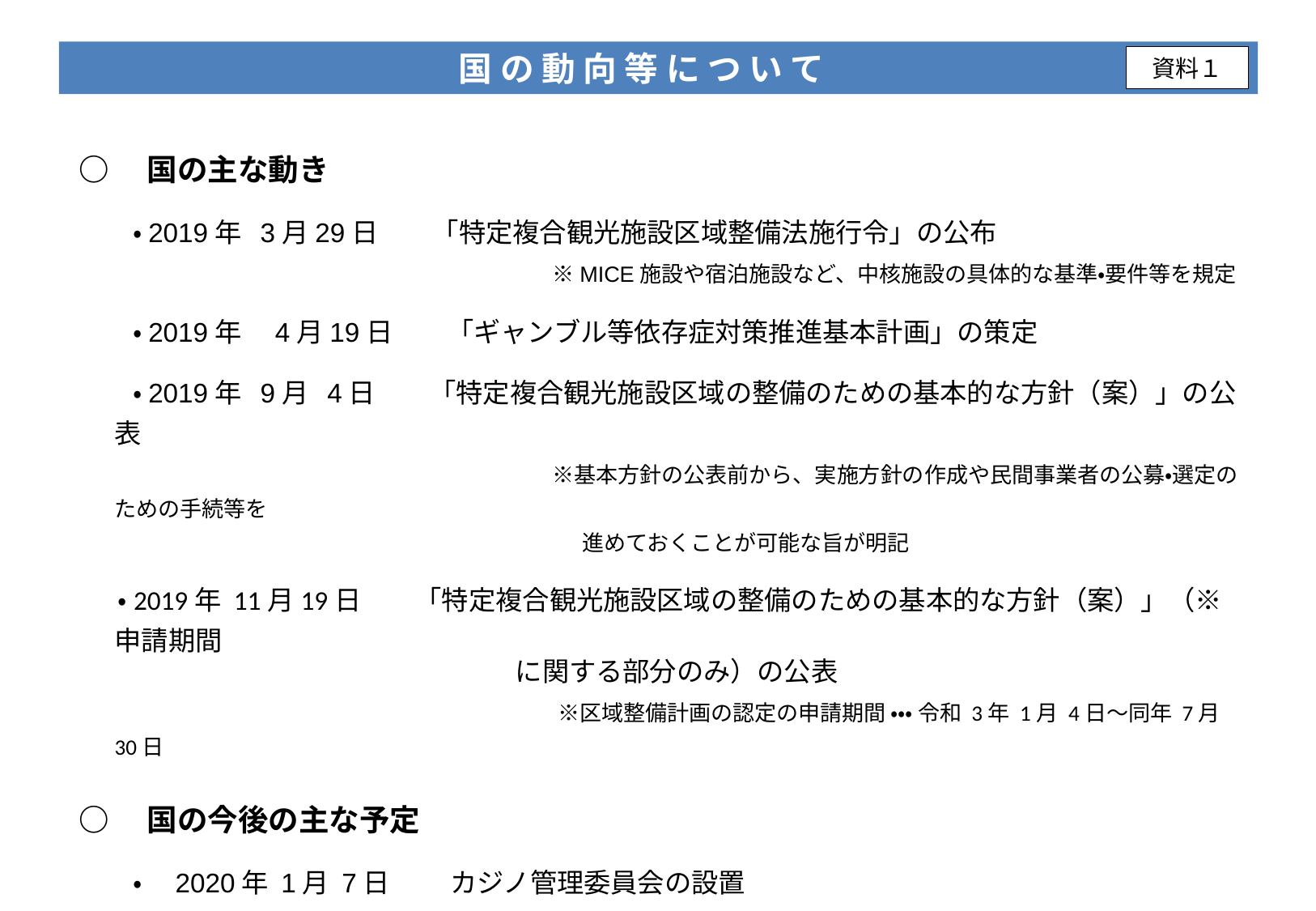

国 の 動 向 等 に つ い て
資料１
○　国の主な動き
　　・2019年  3月29日　　「特定複合観光施設区域整備法施行令」の公布
　　　　　　　　　　　　　　　　　　　　※MICE施設や宿泊施設など、中核施設の具体的な基準・要件等を規定
　　・2019年　4月19日　　「ギャンブル等依存症対策推進基本計画」の策定
　　・2019年  9月  4日　　「特定複合観光施設区域の整備のための基本的な方針（案）」の公表
　　　　　　　　　　　　　　　　　　　　※基本方針の公表前から、実施方針の作成や民間事業者の公募・選定のための手続等を
　　　　　　　　　　　　　　　　　　　　　　　進めておくことが可能な旨が明記
　  ・2019年 11月19日　　「特定複合観光施設区域の整備のための基本的な方針（案）」（※申請期間
　　　　　　　　　　　　　　　　 に関する部分のみ）の公表
　　　　　　　　　　　　 　　　　　　　　※区域整備計画の認定の申請期間 ・・・ 令和 3年 1月 4日～同年 7月 30日

○　国の今後の主な予定
　　・　2020年 1月 7日　　 カジノ管理委員会の設置
　　・　2021年 1月 4日～7月30日　　区域整備計画の認定の申請受付